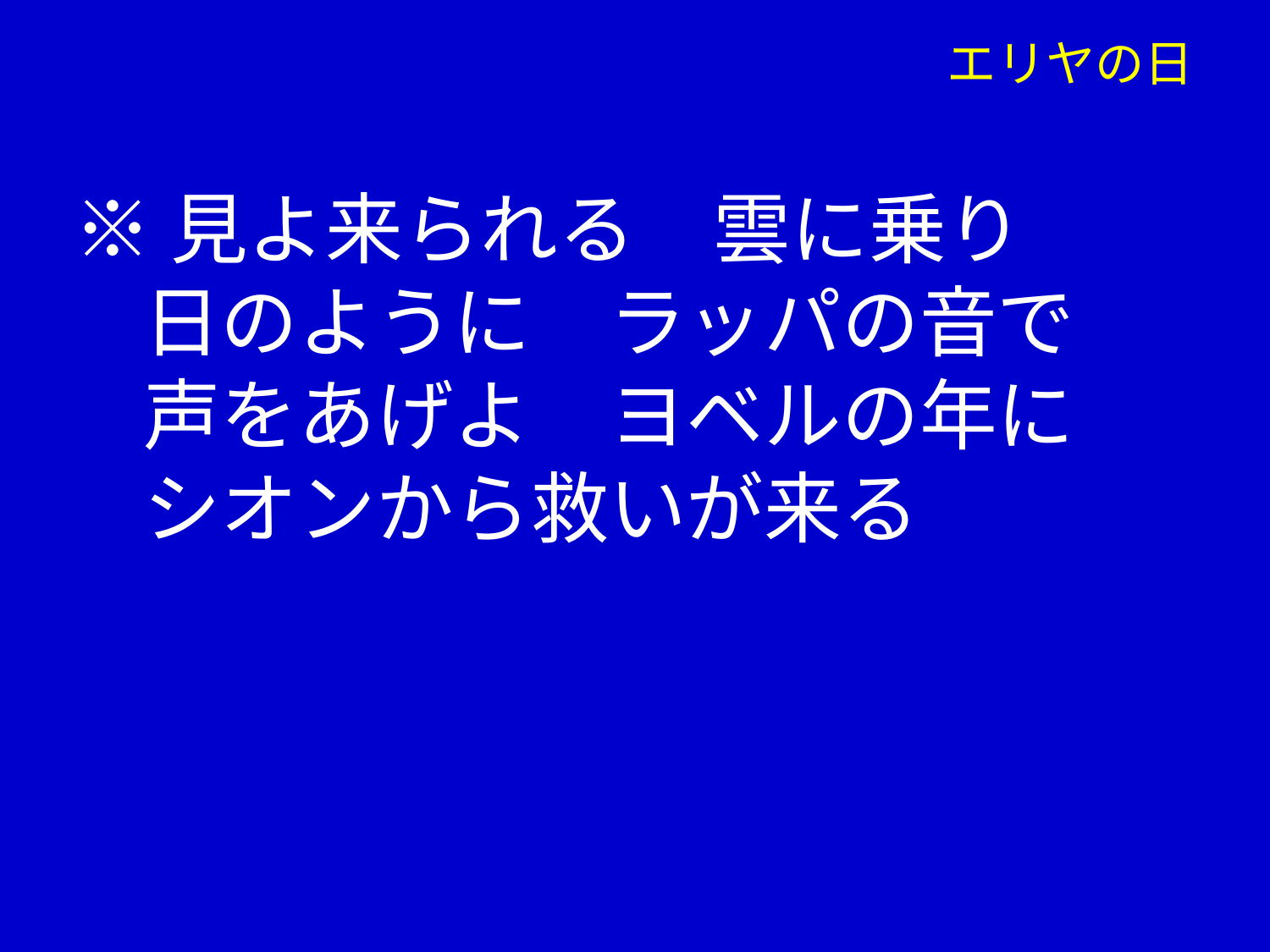

エリヤの日
#

※見よ来られる　雲に乗り
    日のように　ラッパの音で
    声をあげよ　ヨベルの年に
    シオンから救いが来る